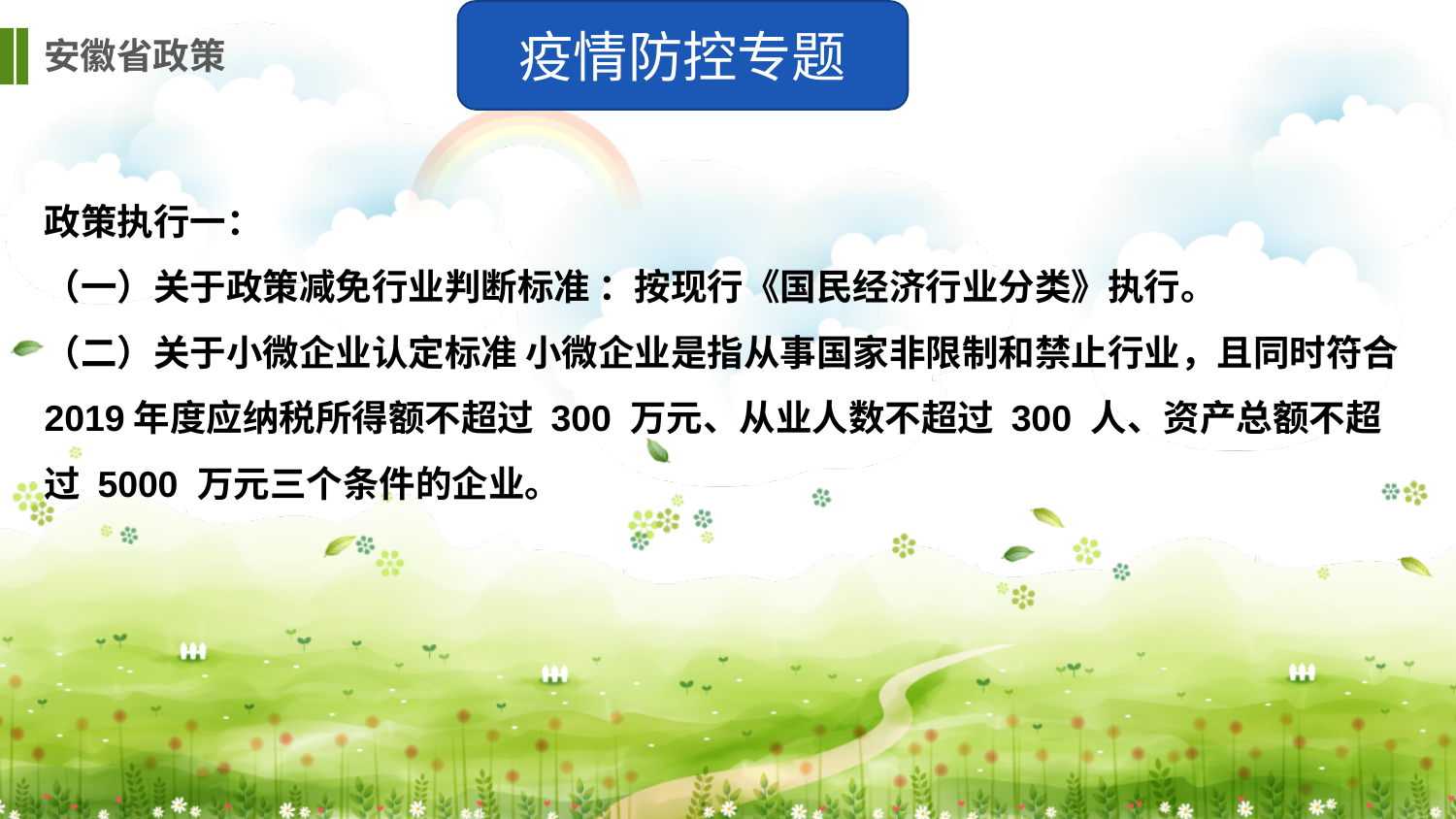

疫情防控专题
安徽省政策

政策执行一：
（一）关于政策减免行业判断标准 ：按现行《国民经济行业分类》执行。
（二）关于小微企业认定标准 小微企业是指从事国家非限制和禁止行业，且同时符合 2019年度应纳税所得额不超过 300 万元、从业人数不超过 300 人、资产总额不超过 5000 万元三个条件的企业。